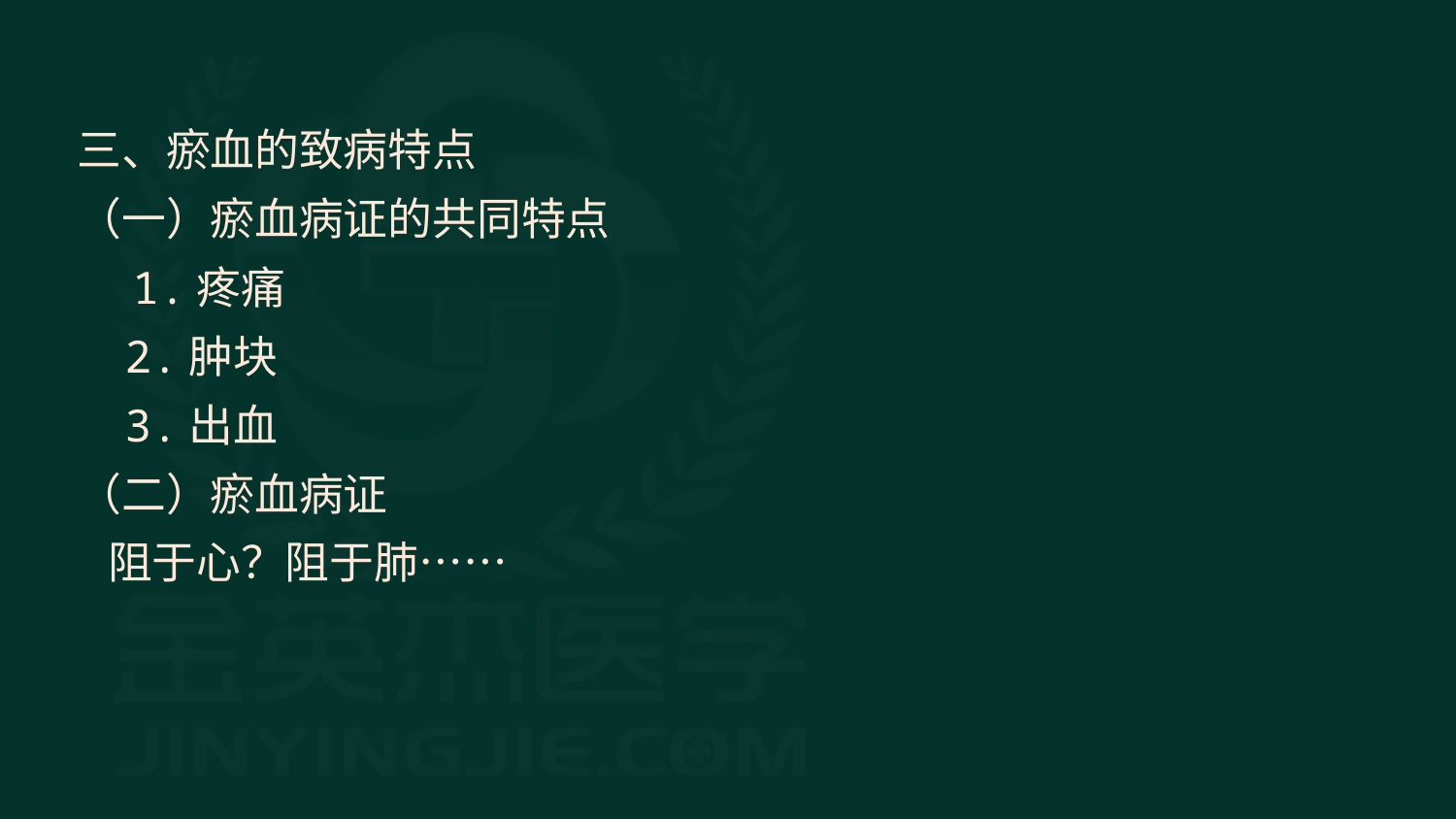

三、瘀血的致病特点
（一）瘀血病证的共同特点
　1.疼痛
2.肿块
3.出血
（二）瘀血病证
  阻于心？阻于肺……